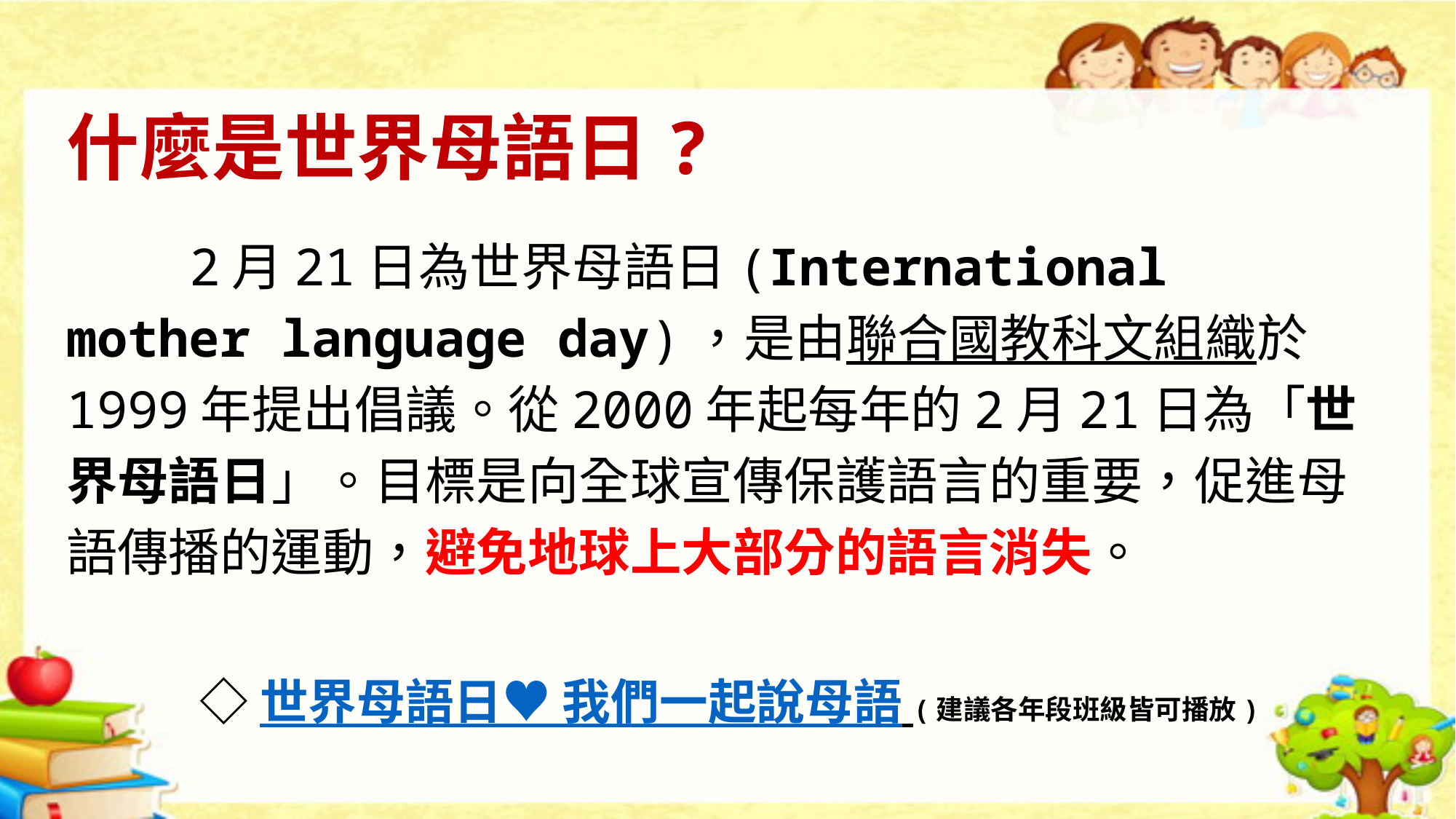

# 什麼是世界母語日?
    2月21日為世界母語日(International mother language day)，是由聯合國教科文組織於1999年提出倡議。從2000年起每年的2月21日為「世界母語日」。目標是向全球宣傳保護語言的重要，促進母語傳播的運動，避免地球上大部分的語言消失。
◇世界母語日♥ 我們一起說母語 (建議各年段班級皆可播放)